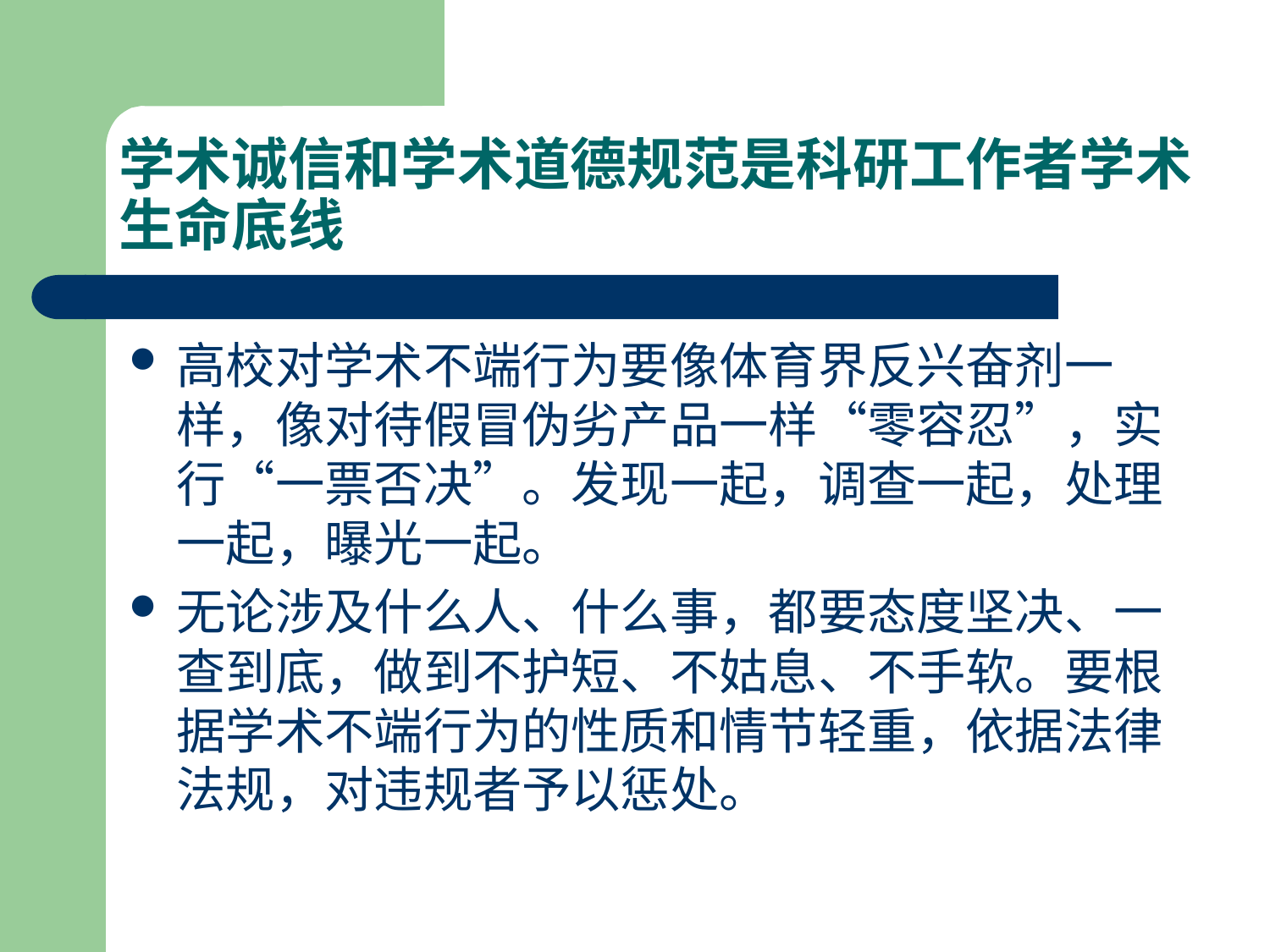

# 学术诚信和学术道德规范是科研工作者学术生命底线
高校对学术不端行为要像体育界反兴奋剂一样，像对待假冒伪劣产品一样“零容忍”，实行“一票否决”。发现一起，调查一起，处理一起，曝光一起。
无论涉及什么人、什么事，都要态度坚决、一查到底，做到不护短、不姑息、不手软。要根据学术不端行为的性质和情节轻重，依据法律法规，对违规者予以惩处。